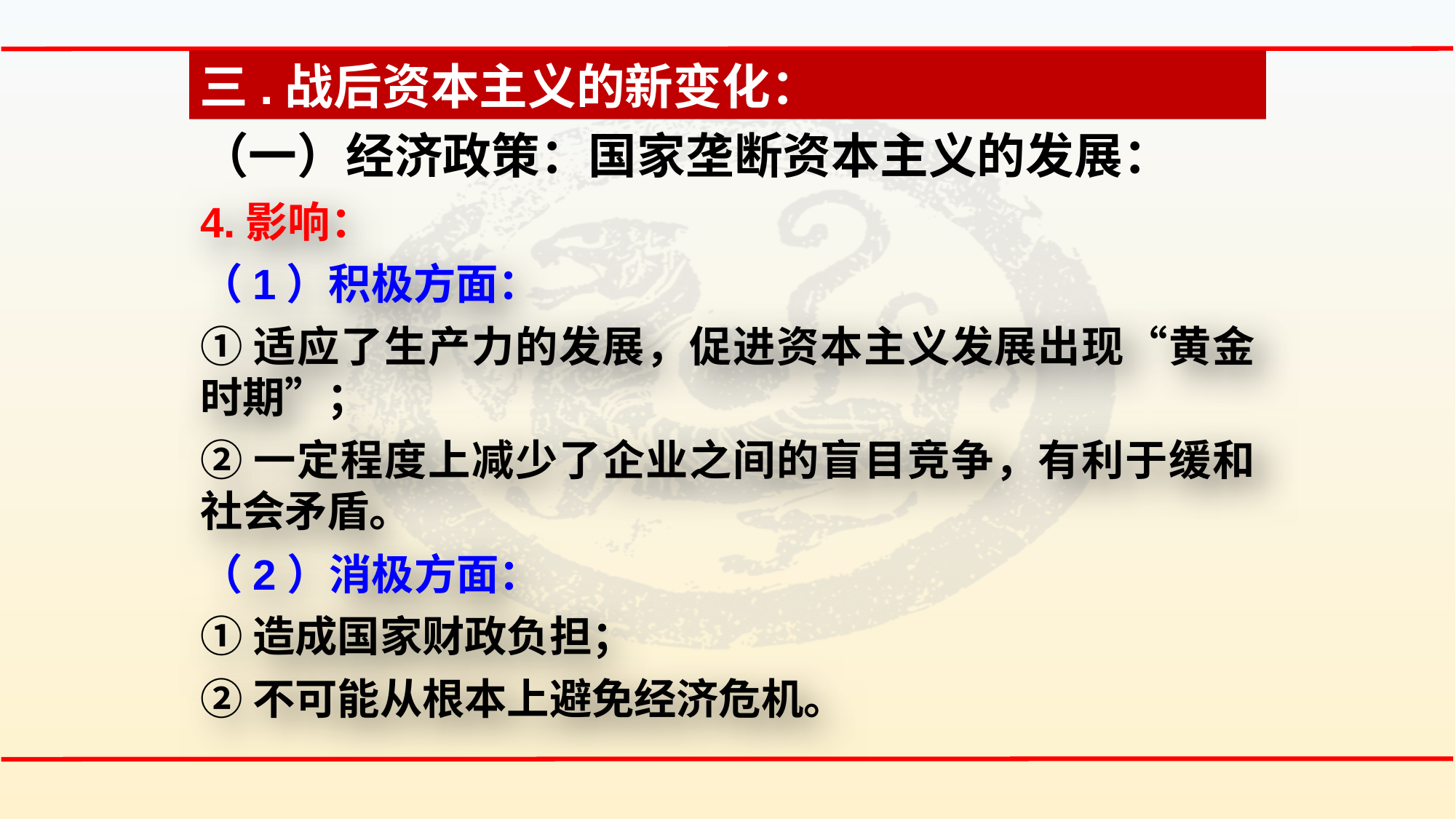

三.战后资本主义的新变化：
（一）经济政策：国家垄断资本主义的发展：
4.影响：
（1）积极方面：
①适应了生产力的发展，促进资本主义发展出现“黄金时期”；
②一定程度上减少了企业之间的盲目竞争，有利于缓和社会矛盾。
（2）消极方面：
①造成国家财政负担；
②不可能从根本上避免经济危机。